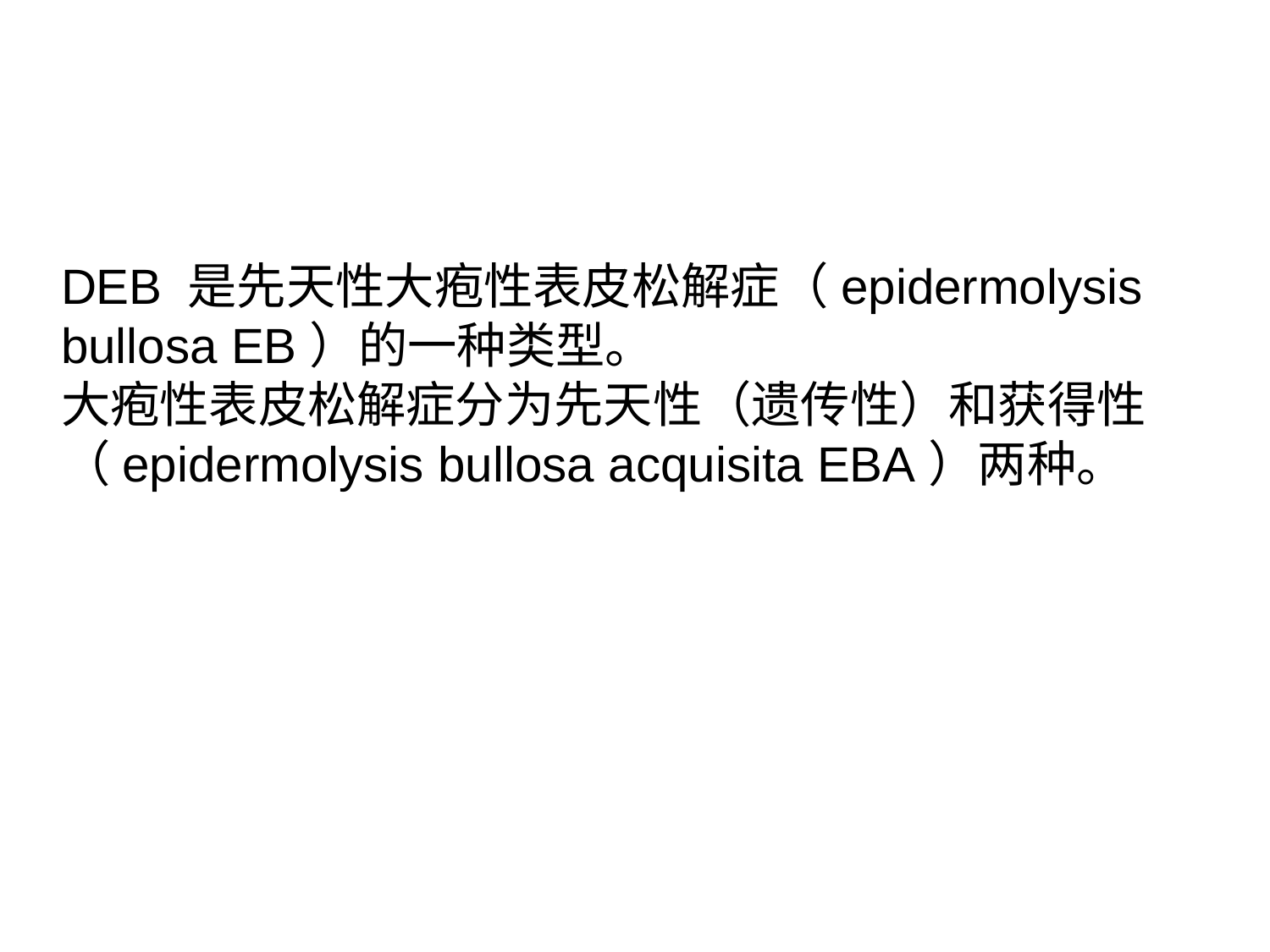

#
DEB 是先天性大疱性表皮松解症（epidermolysis bullosa EB）的一种类型。
大疱性表皮松解症分为先天性（遗传性）和获得性（epidermolysis bullosa acquisita EBA）两种。